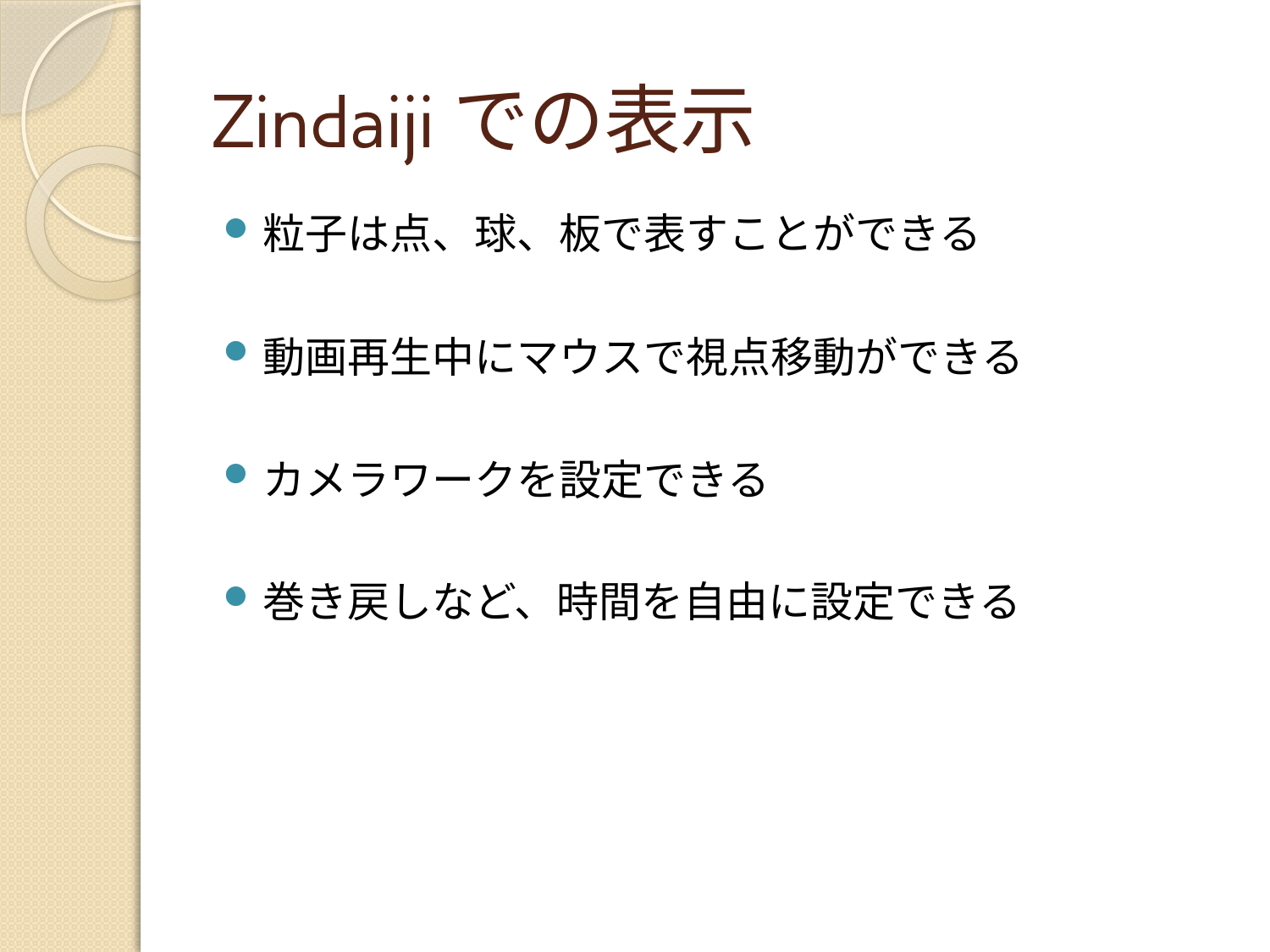

# Zindaijiでの表示
粒子は点、球、板で表すことができる

動画再生中にマウスで視点移動ができる

カメラワークを設定できる

巻き戻しなど、時間を自由に設定できる